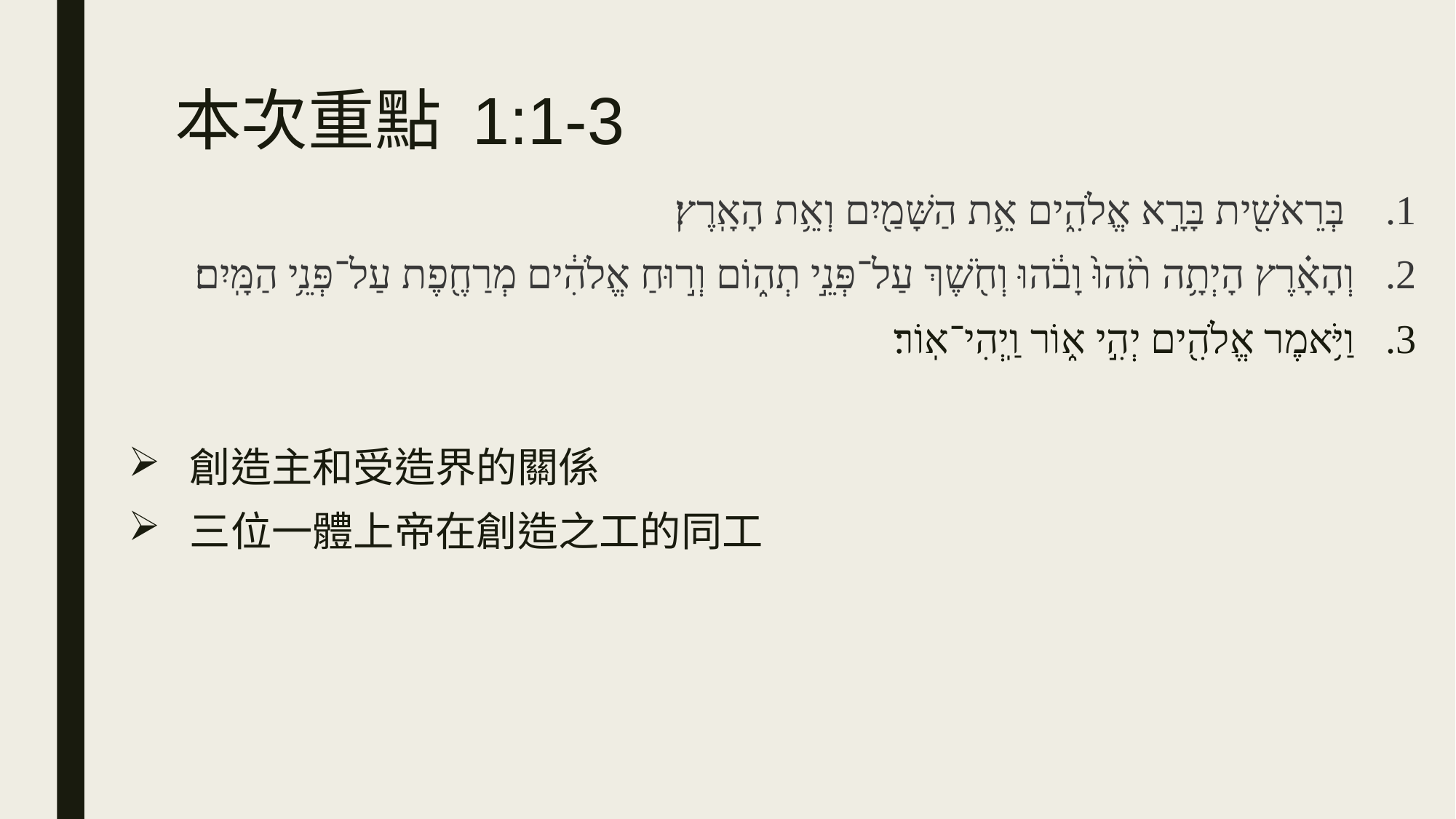

# 本次重點 1:1-3
 בְּרֵאשִׁ֖ית בָּרָ֣א אֱלֹהִ֑ים אֵ֥ת הַשָּׁמַ֖יִם וְאֵ֥ת הָאָֽרֶץ׃
וְהָאָ֗רֶץ הָיְתָ֥ה תֹ֨הוּ֙ וָבֹ֔הוּ וְחֹ֖שֶׁךְ עַל־פְּנֵ֣י תְה֑וֹם וְר֣וּחַ אֱלֹהִ֔ים מְרַחֶ֖פֶת עַל־פְּנֵ֥י הַמָּֽיִם׃
וַיֹּ֥אמֶר אֱלֹהִ֖ים יְהִ֣י א֑וֹר וַֽיְהִי־אֽוֹר׃

創造主和受造界的關係
三位一體上帝在創造之工的同工